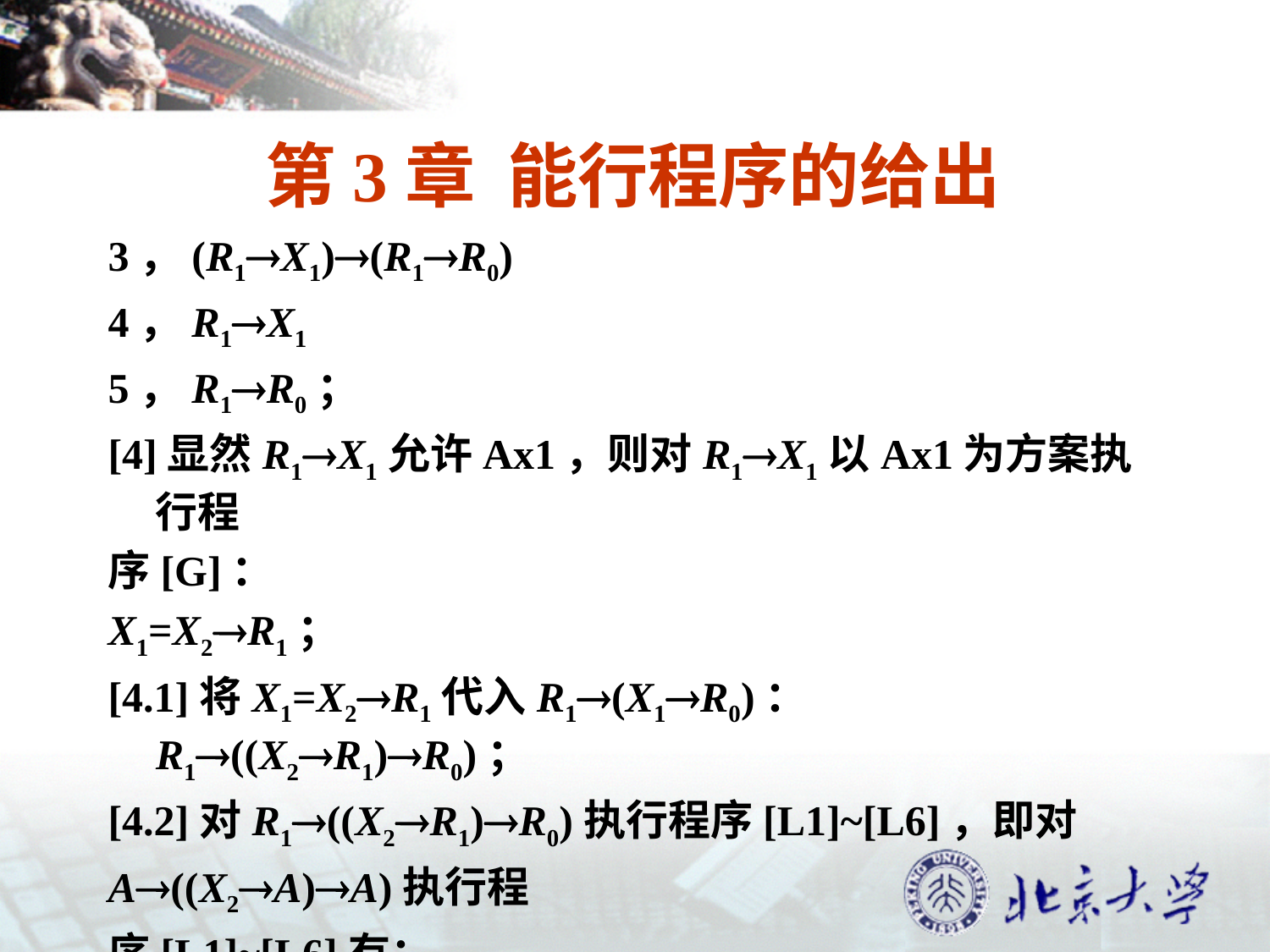

# 第3章  能行程序的给出
3，(R1→X1)→(R1→R0)
4，R1→X1
5，R1→R0；
[4]显然R1→X1允许Ax1，则对R1→X1以Ax1为方案执行程
序[G]：
X1=X2→R1；
[4.1]将X1=X2→R1代入R1→(X1→R0)：R1→((X2→R1)→R0)；
[4.2]对R1→((X2→R1)→R0)执行程序[L1]~[L6]，即对
A→((X2→A)→A)执行程
序[L1]~[L6]有：